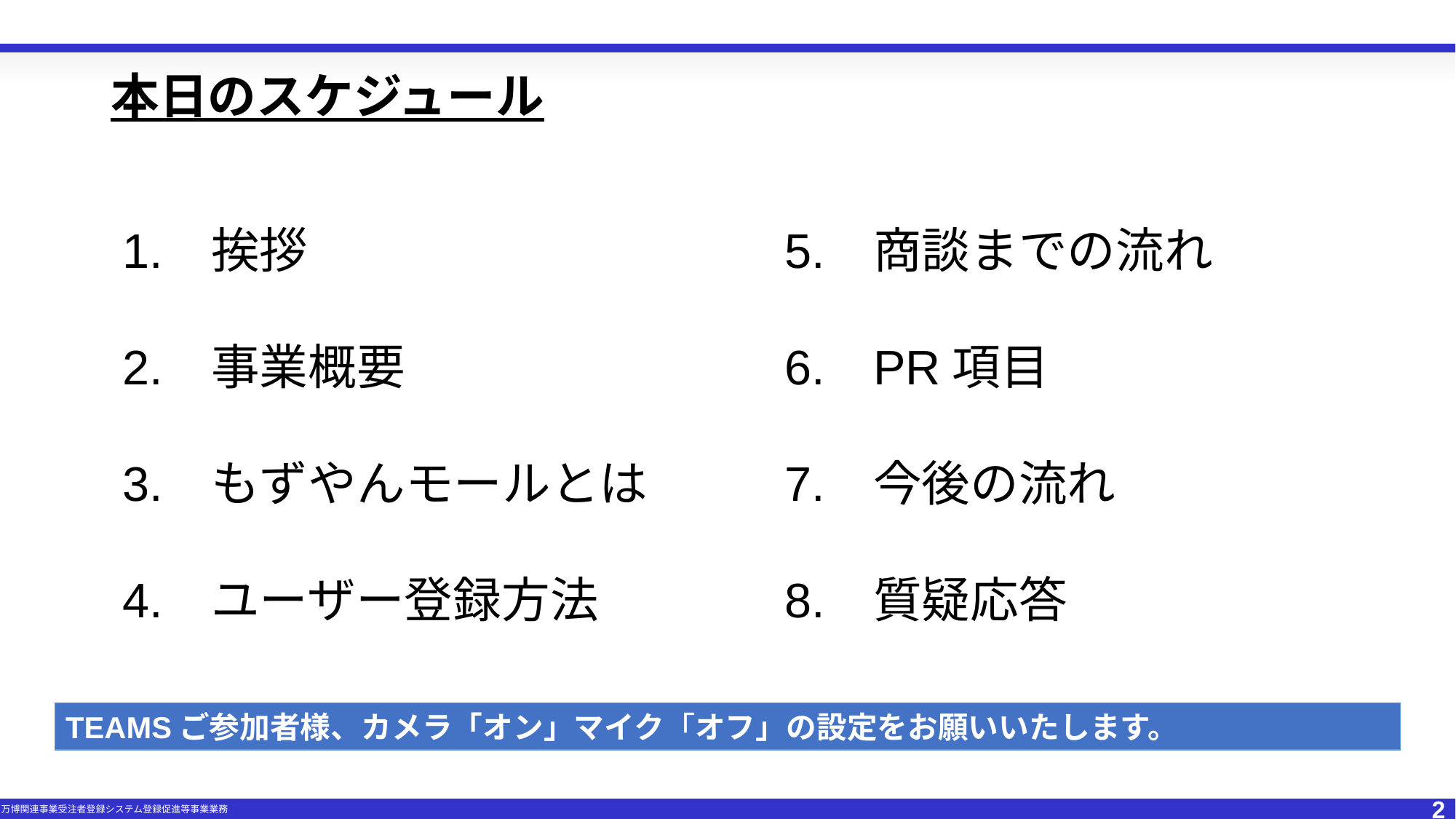

# 本日のスケジュール
挨拶
事業概要
もずやんモールとは
ユーザー登録方法

商談までの流れ
PR項目
今後の流れ
質疑応答
TEAMSご参加者様、カメラ「オン」マイク「オフ」の設定をお願いいたします。
2